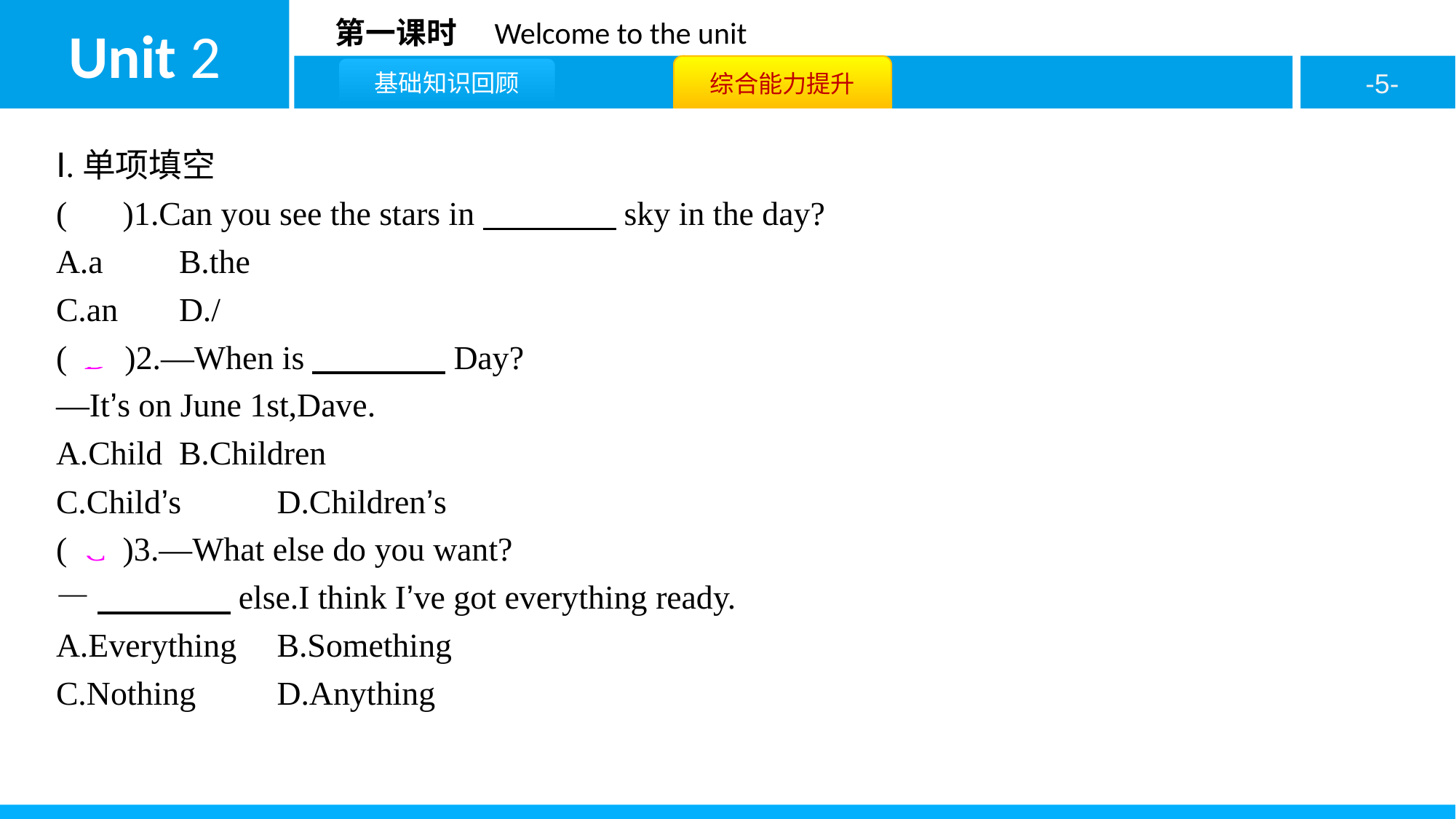

Ⅰ.单项填空
(  B  )1.Can you see the stars in　　　　sky in the day?
A.a	B.the
C.an	D./
(  D  )2.—When is　　　　Day?
—It’s on June 1st,Dave.
A.Child	B.Children
C.Child’s	D.Children’s
(  C  )3.—What else do you want?
—　　　　else.I think I’ve got everything ready.
A.Everything	B.Something
C.Nothing	D.Anything